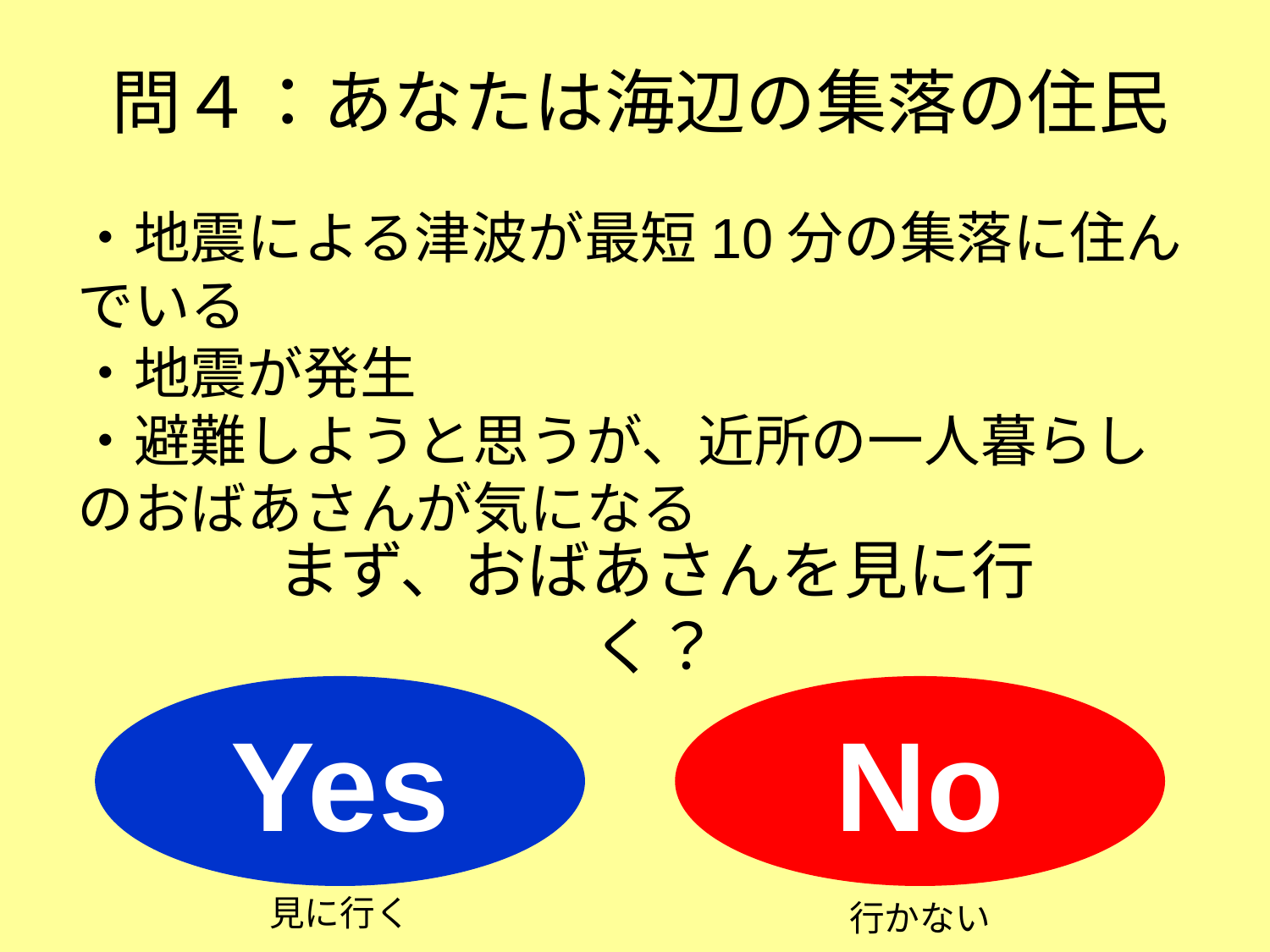

問４：あなたは海辺の集落の住民
・地震による津波が最短10分の集落に住んでいる
・地震が発生
・避難しようと思うが、近所の一人暮らしのおばあさんが気になる
まず、おばあさんを見に行く？
Yes
No
見に行く
行かない